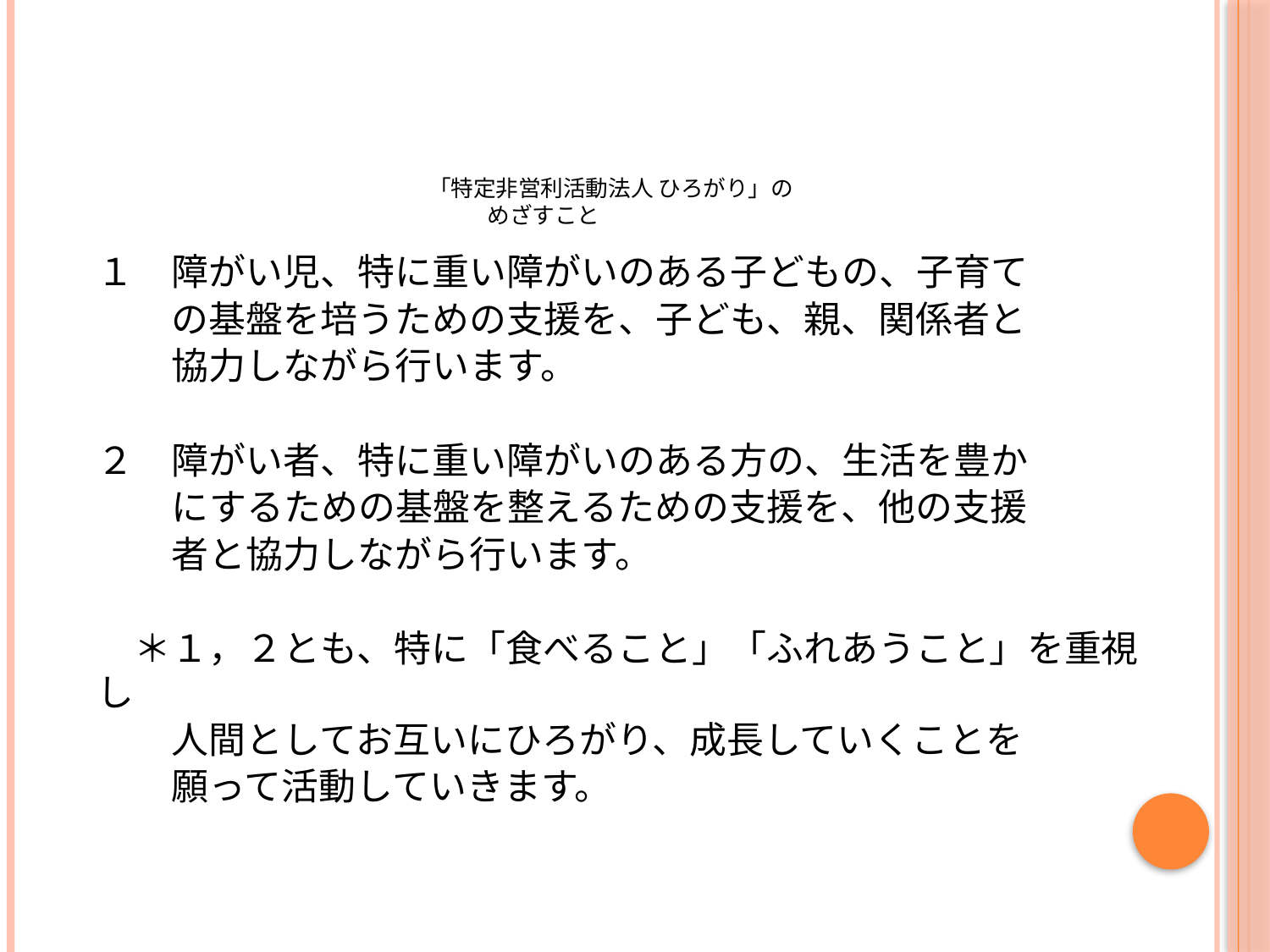

# 「特定非営利活動法人 ひろがり」の めざすこと

１　障がい児、特に重い障がいのある子どもの、子育て
　　の基盤を培うための支援を、子ども、親、関係者と
　　協力しながら行います。

２　障がい者、特に重い障がいのある方の、生活を豊か
　　にするための基盤を整えるための支援を、他の支援
　　者と協力しながら行います。

　＊１，２とも、特に「食べること」「ふれあうこと」を重視し
　　人間としてお互いにひろがり、成長していくことを
　　願って活動していきます。